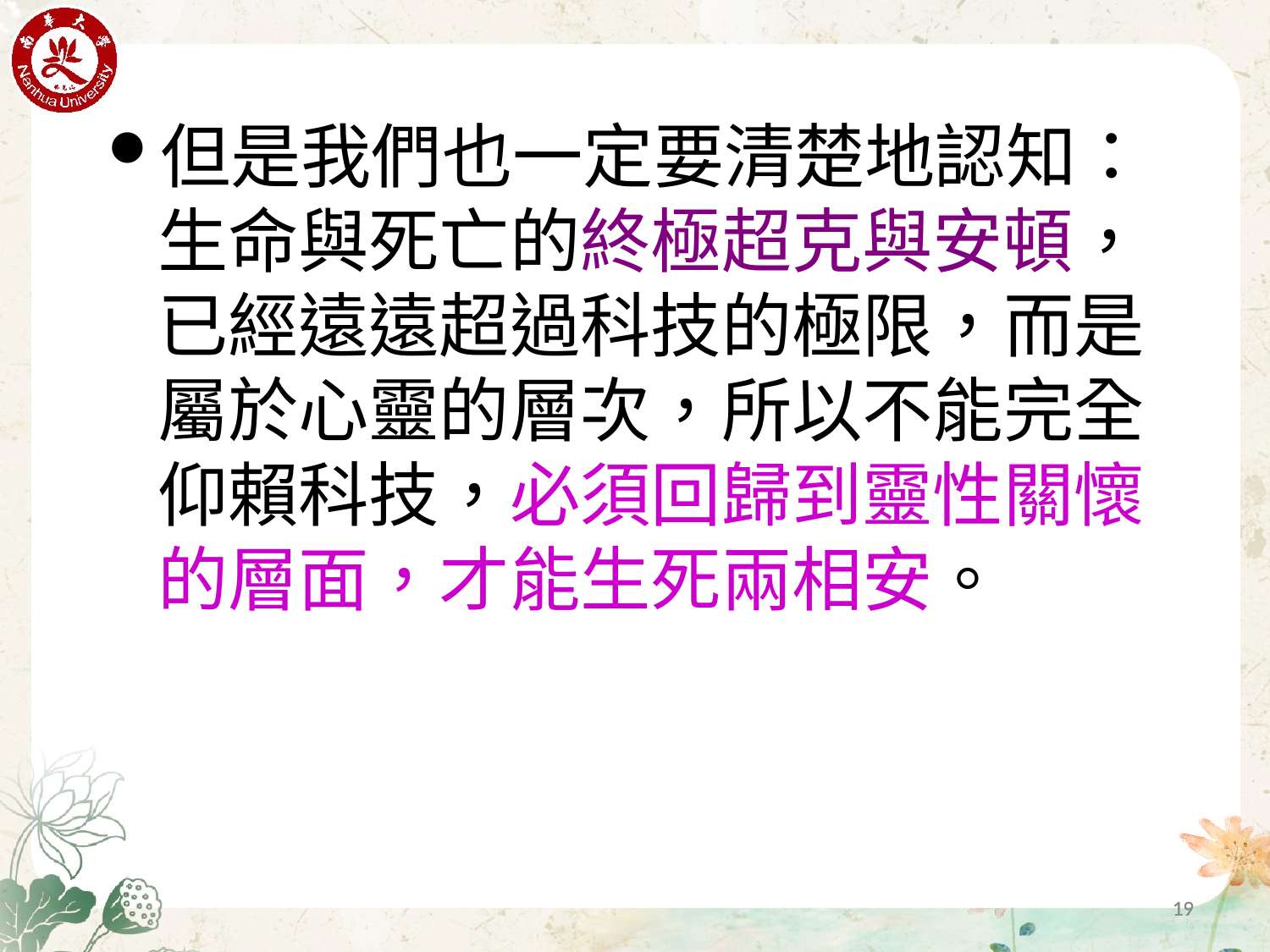

但是我們也一定要清楚地認知：生命與死亡的終極超克與安頓，已經遠遠超過科技的極限，而是屬於心靈的層次，所以不能完全仰賴科技，必須回歸到靈性關懷的層面，才能生死兩相安。
19
19
19